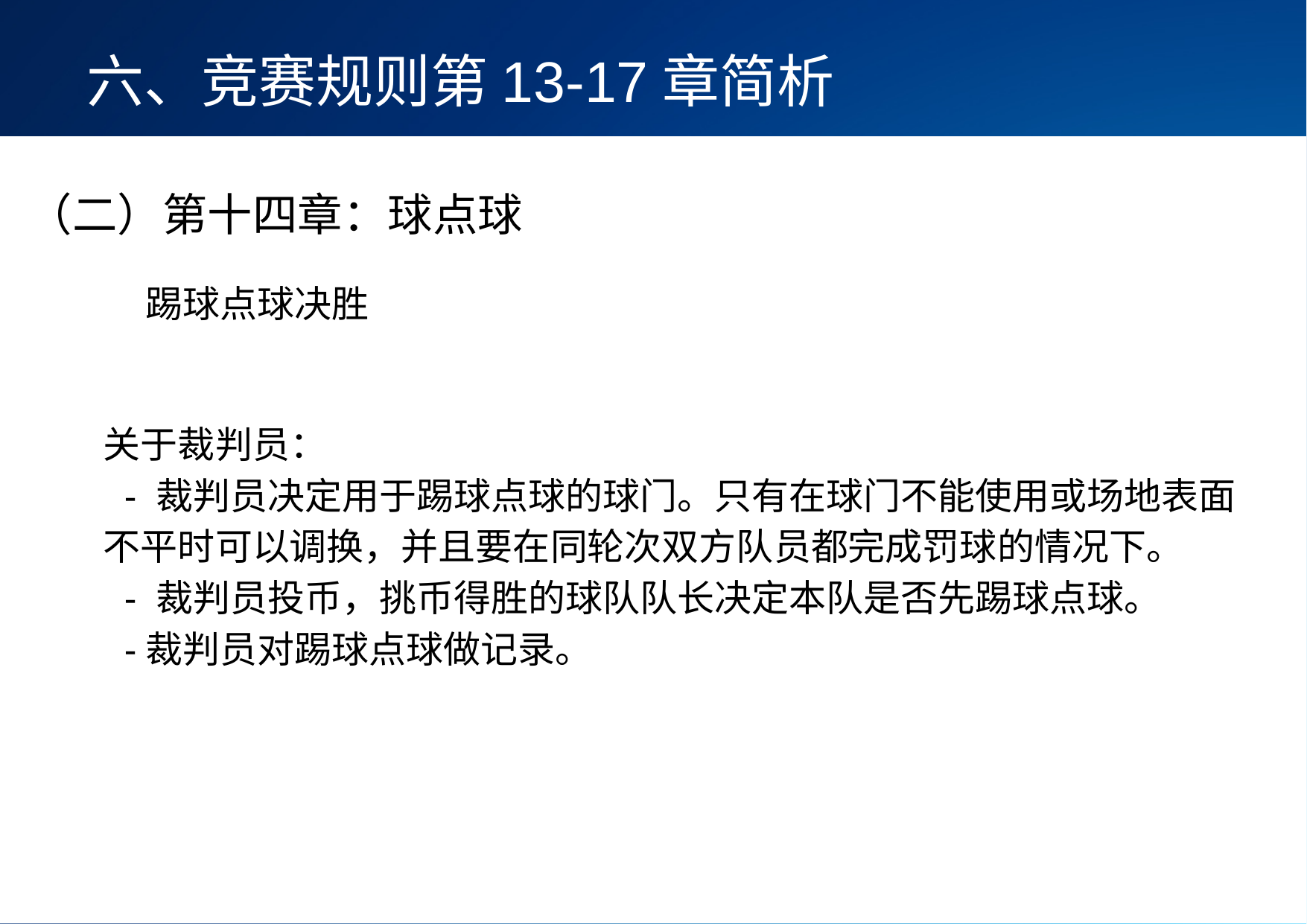

六、竞赛规则第13-17章简析

（二）第十四章：球点球
踢球点球决胜
关于裁判员：
  - 裁判员决定用于踢球点球的球门。只有在球门不能使用或场地表面不平时可以调换，并且要在同轮次双方队员都完成罚球的情况下。
  - 裁判员投币，挑币得胜的球队队长决定本队是否先踢球点球。
  -裁判员对踢球点球做记录。